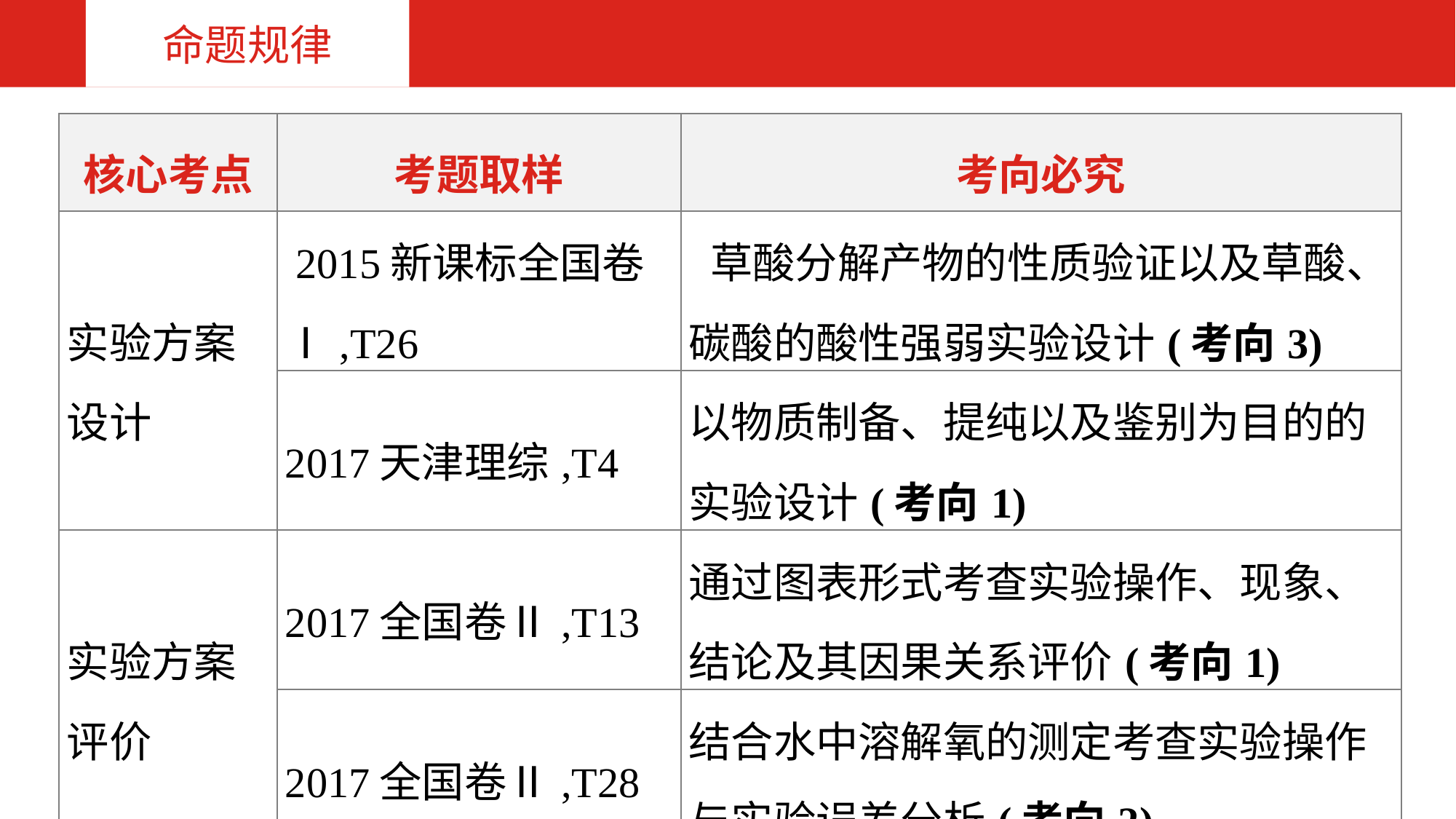

命题规律
| 核心考点 | 考题取样 | 考向必究 |
| --- | --- | --- |
| 实验方案设计 | 2015新课标全国卷 Ⅰ,T26 | 草酸分解产物的性质验证以及草酸、碳酸的酸性强弱实验设计(考向3) |
|  | 2017天津理综,T4 | 以物质制备、提纯以及鉴别为目的的实验设计(考向1) |
| 实验方案评价 | 2017全国卷Ⅱ,T13 | 通过图表形式考查实验操作、现象、结论及其因果关系评价(考向1) |
|  | 2017全国卷Ⅱ,T28 | 结合水中溶解氧的测定考查实验操作与实验误差分析(考向2) |